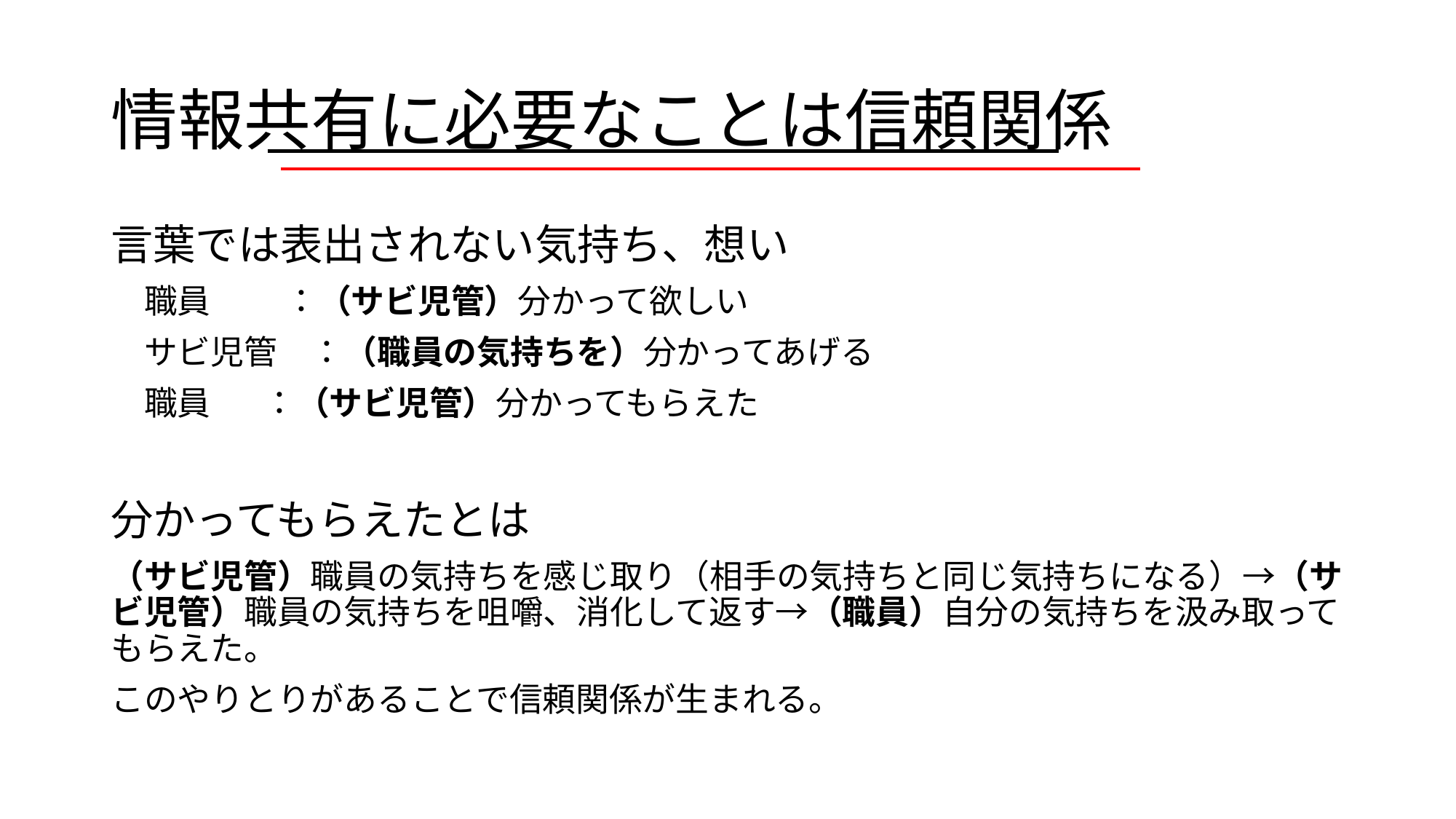

# 情報共有に必要なことは信頼関係
言葉では表出されない気持ち、想い
　職員　　 ：（サビ児管）分かって欲しい
　サビ児管　：（職員の気持ちを）分かってあげる
　職員       ：（サビ児管）分かってもらえた

分かってもらえたとは
（サビ児管）職員の気持ちを感じ取り（相手の気持ちと同じ気持ちになる）→（サビ児管）職員の気持ちを咀嚼、消化して返す→（職員）自分の気持ちを汲み取ってもらえた。
このやりとりがあることで信頼関係が生まれる。